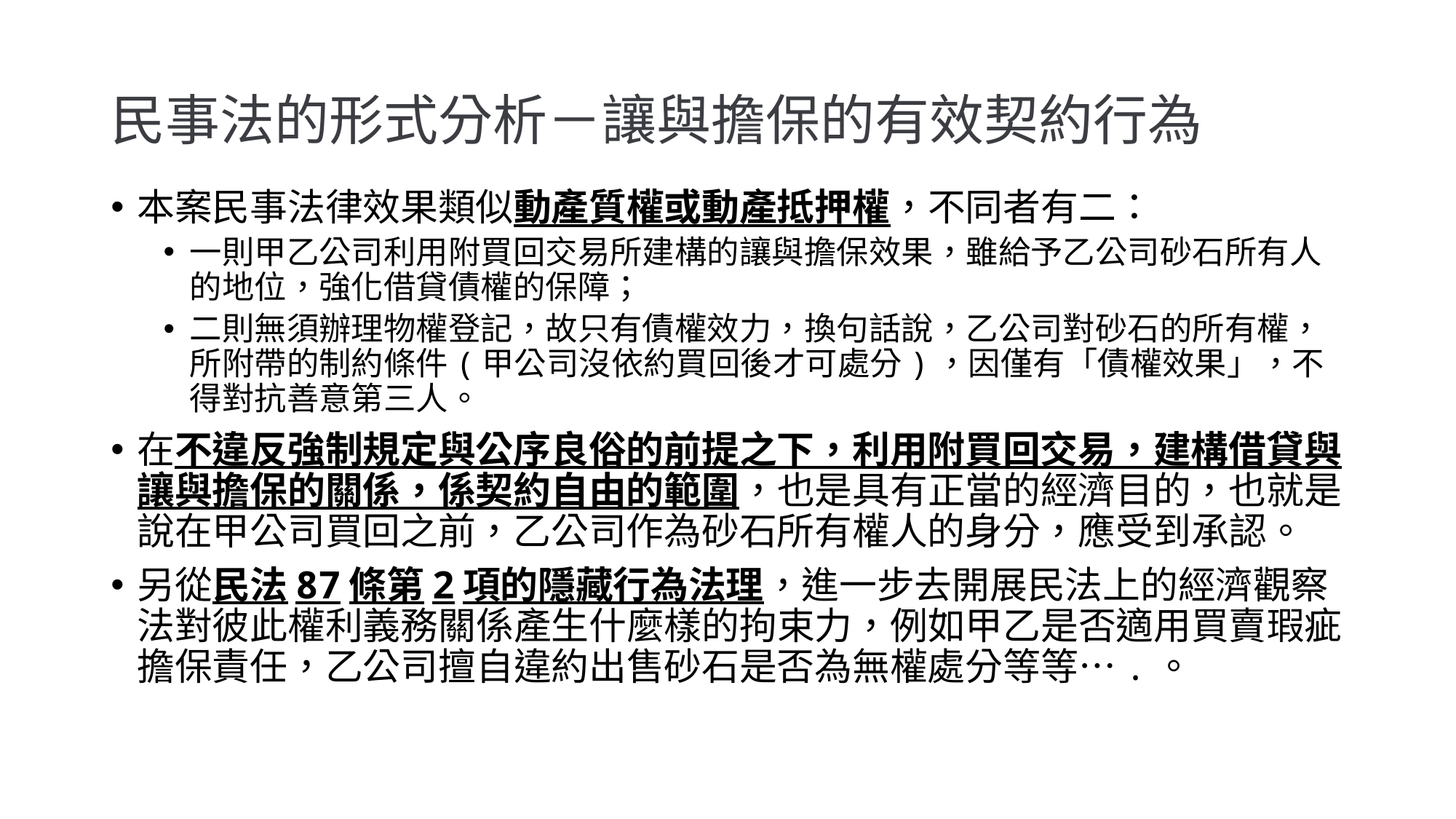

# 民事法的形式分析－讓與擔保的有效契約行為
本案民事法律效果類似動產質權或動產抵押權，不同者有二：
一則甲乙公司利用附買回交易所建構的讓與擔保效果，雖給予乙公司砂石所有人的地位，強化借貸債權的保障；
二則無須辦理物權登記，故只有債權效力，換句話說，乙公司對砂石的所有權，所附帶的制約條件(甲公司沒依約買回後才可處分)，因僅有「債權效果」，不得對抗善意第三人。
在不違反強制規定與公序良俗的前提之下，利用附買回交易，建構借貸與讓與擔保的關係，係契約自由的範圍，也是具有正當的經濟目的，也就是說在甲公司買回之前，乙公司作為砂石所有權人的身分，應受到承認。
另從民法87條第2項的隱藏行為法理，進一步去開展民法上的經濟觀察法對彼此權利義務關係產生什麼樣的拘束力，例如甲乙是否適用買賣瑕疵擔保責任，乙公司擅自違約出售砂石是否為無權處分等等….。